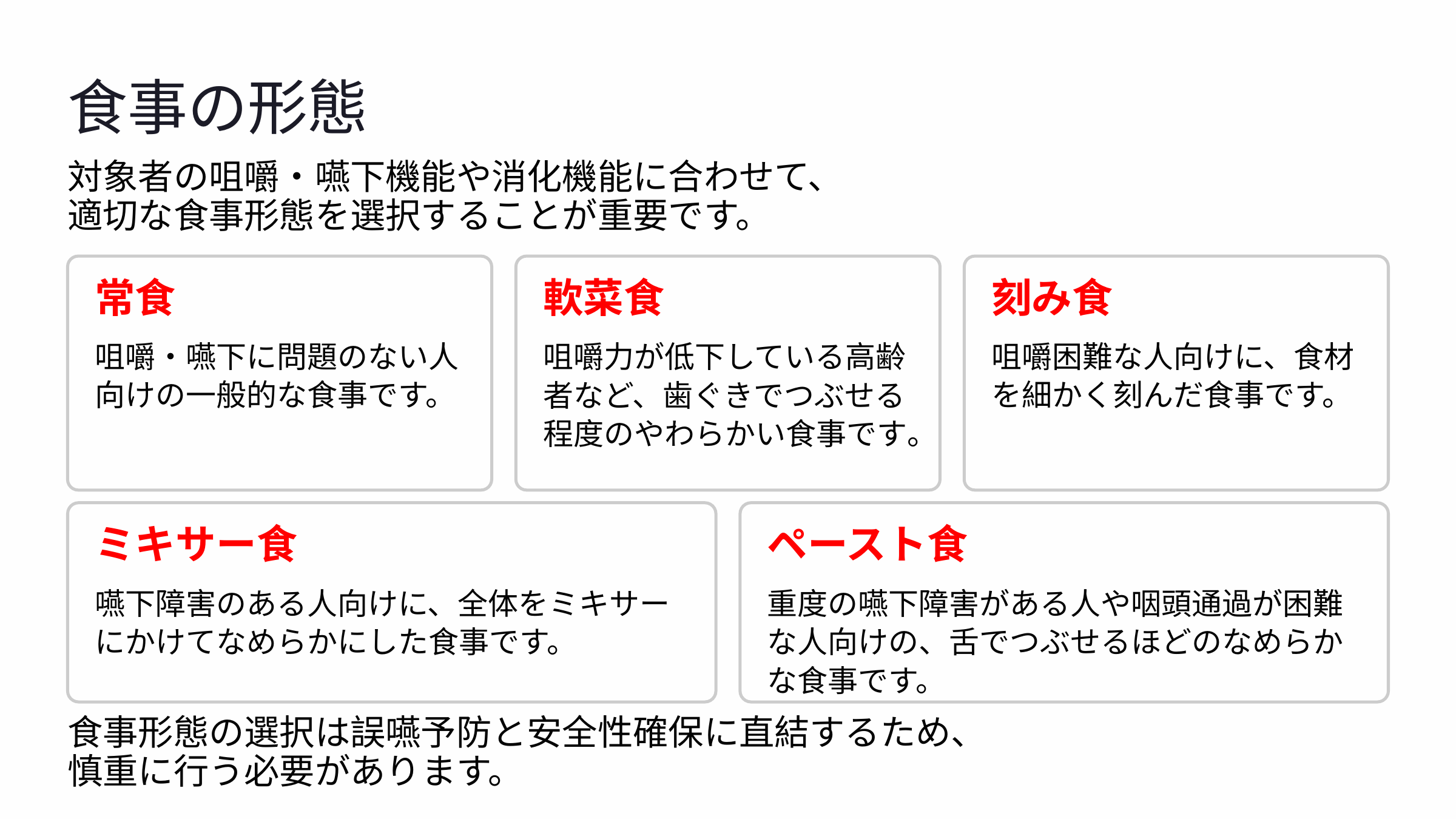

食事の形態
対象者の咀嚼・嚥下機能や消化機能に合わせて、
適切な食事形態を選択することが重要です。

常食
軟菜食
刻み食
咀嚼・嚥下に問題のない人向けの一般的な食事です。
咀嚼力が低下している高齢者など、歯ぐきでつぶせる程度のやわらかい食事です。
咀嚼困難な人向けに、食材を細かく刻んだ食事です。

ミキサー食
ペースト食
嚥下障害のある人向けに、全体をミキサーにかけてなめらかにした食事です。
重度の嚥下障害がある人や咽頭通過が困難な人向けの、舌でつぶせるほどのなめらかな食事です。
食事形態の選択は誤嚥予防と安全性確保に直結するため、
慎重に行う必要があります。